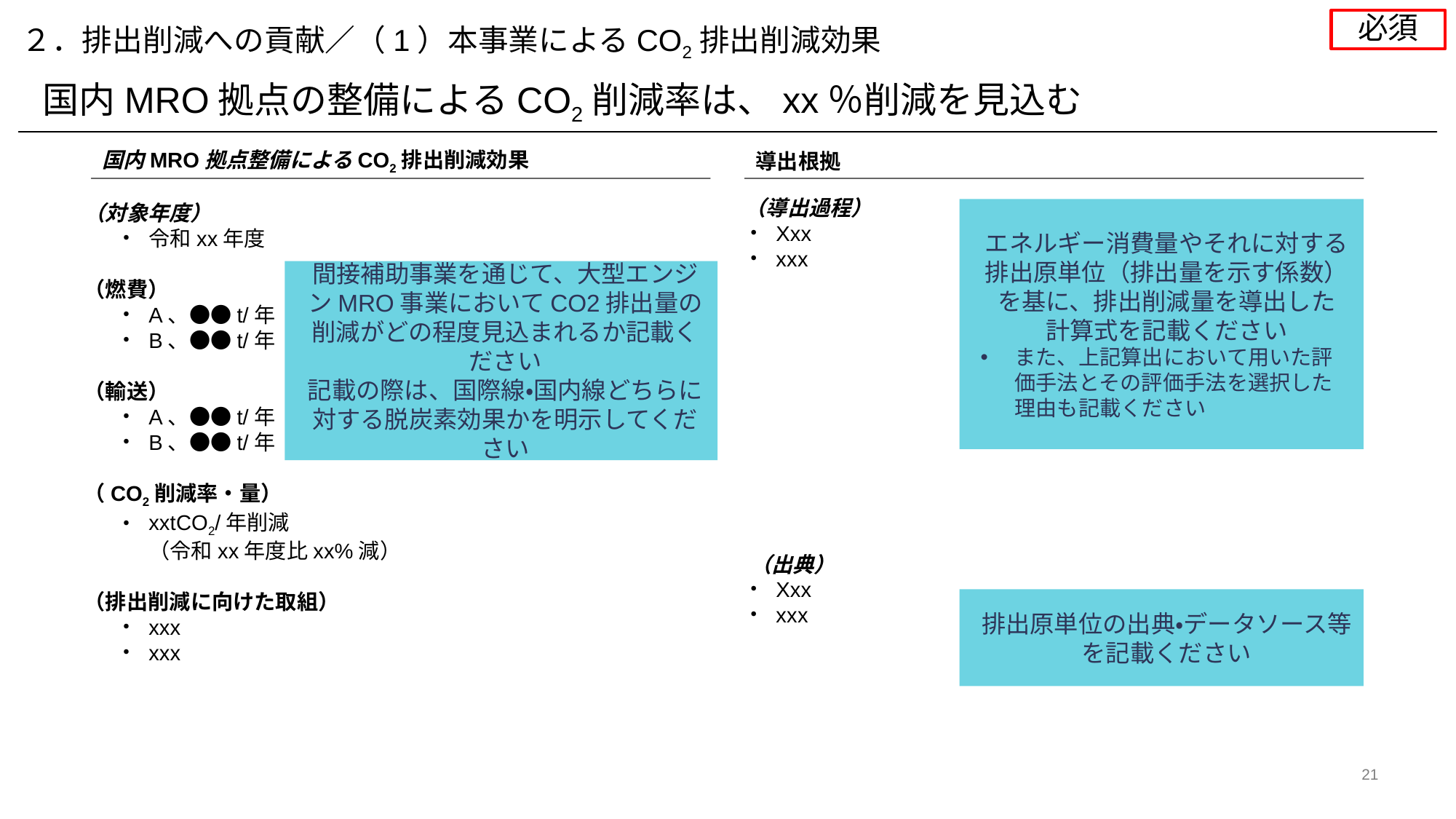

必須
２．排出削減への貢献／（1）本事業によるCO2排出削減効果
国内MRO拠点の整備によるCO2削減率は、xx％削減を見込む
国内MRO拠点整備によるCO2排出削減効果
導出根拠
（導出過程）
Xxx
xxx

（出典）
Xxx
xxx

（対象年度）
令和xx年度

（燃費）
A、●●t/年
B、●●t/年

（輸送）
A、●●t/年
B、●●t/年

（CO2削減率・量）
xxtCO2/年削減
（令和xx年度比xx%減）

（排出削減に向けた取組）
xxx
xxx

エネルギー消費量やそれに対する排出原単位（排出量を示す係数）を基に、排出削減量を導出した
計算式を記載ください
また、上記算出において用いた評価手法とその評価手法を選択した理由も記載ください
間接補助事業を通じて、大型エンジンMRO事業においてCO2排出量の削減がどの程度見込まれるか記載ください
記載の際は、国際線・国内線どちらに対する脱炭素効果かを明示してください
排出原単位の出典・データソース等を記載ください